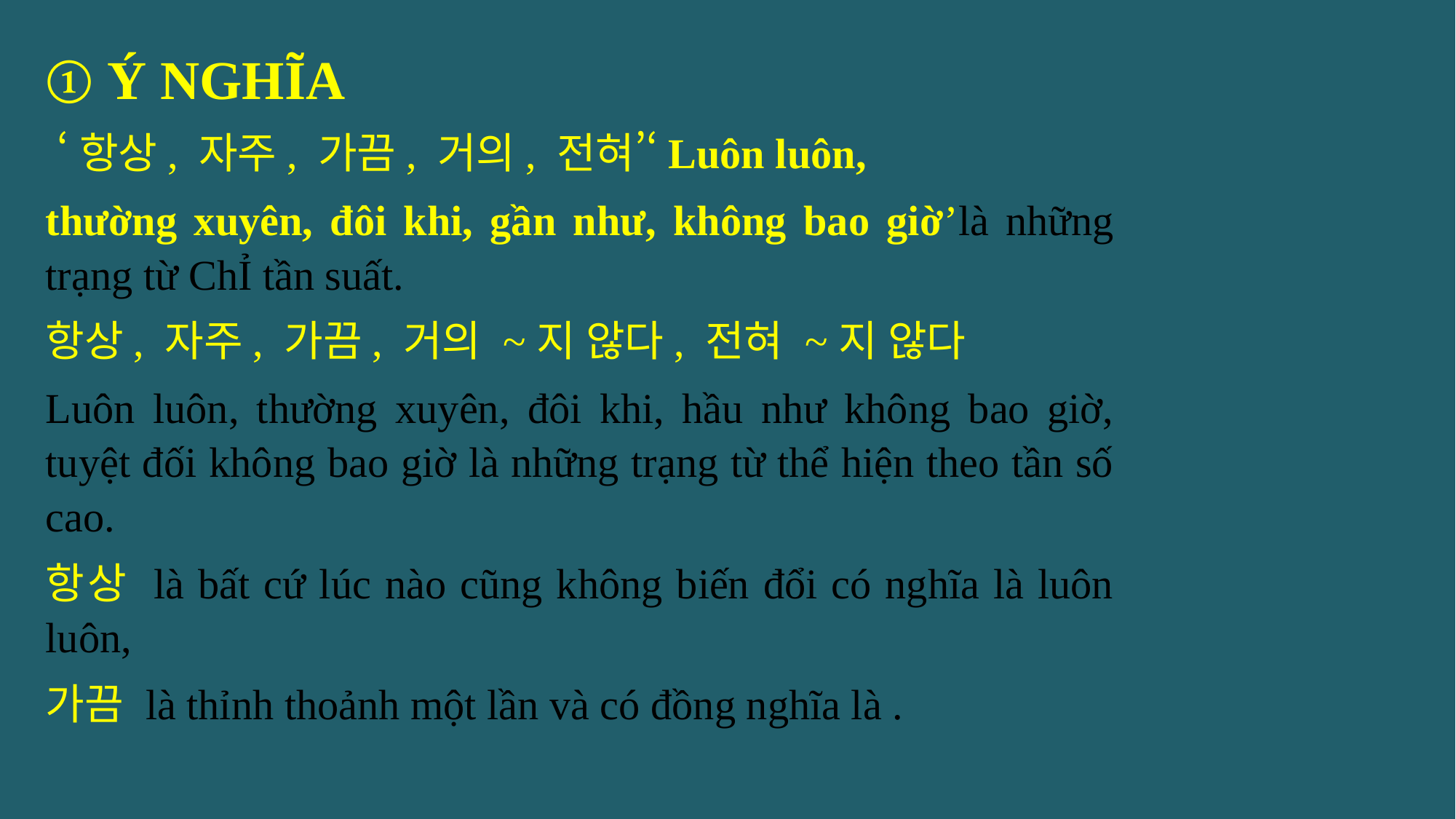

① Ý NGHĨA
 ‘항상, 자주, 가끔, 거의, 전혀’‘Luôn luôn,
thường xuyên, đôi khi, gần như, không bao giờ’là những trạng từ ChỈ tần suất.
항상, 자주, 가끔, 거의 ~지 않다, 전혀 ~지 않다
Luôn luôn, thường xuyên, đôi khi, hầu như không bao giờ, tuyệt đối không bao giờ là những trạng từ thể hiện theo tần số cao.
항상 là bất cứ lúc nào cũng không biến đổi có nghĩa là luôn luôn,
가끔 là thỉnh thoảnh một lần và có đồng nghĩa là .